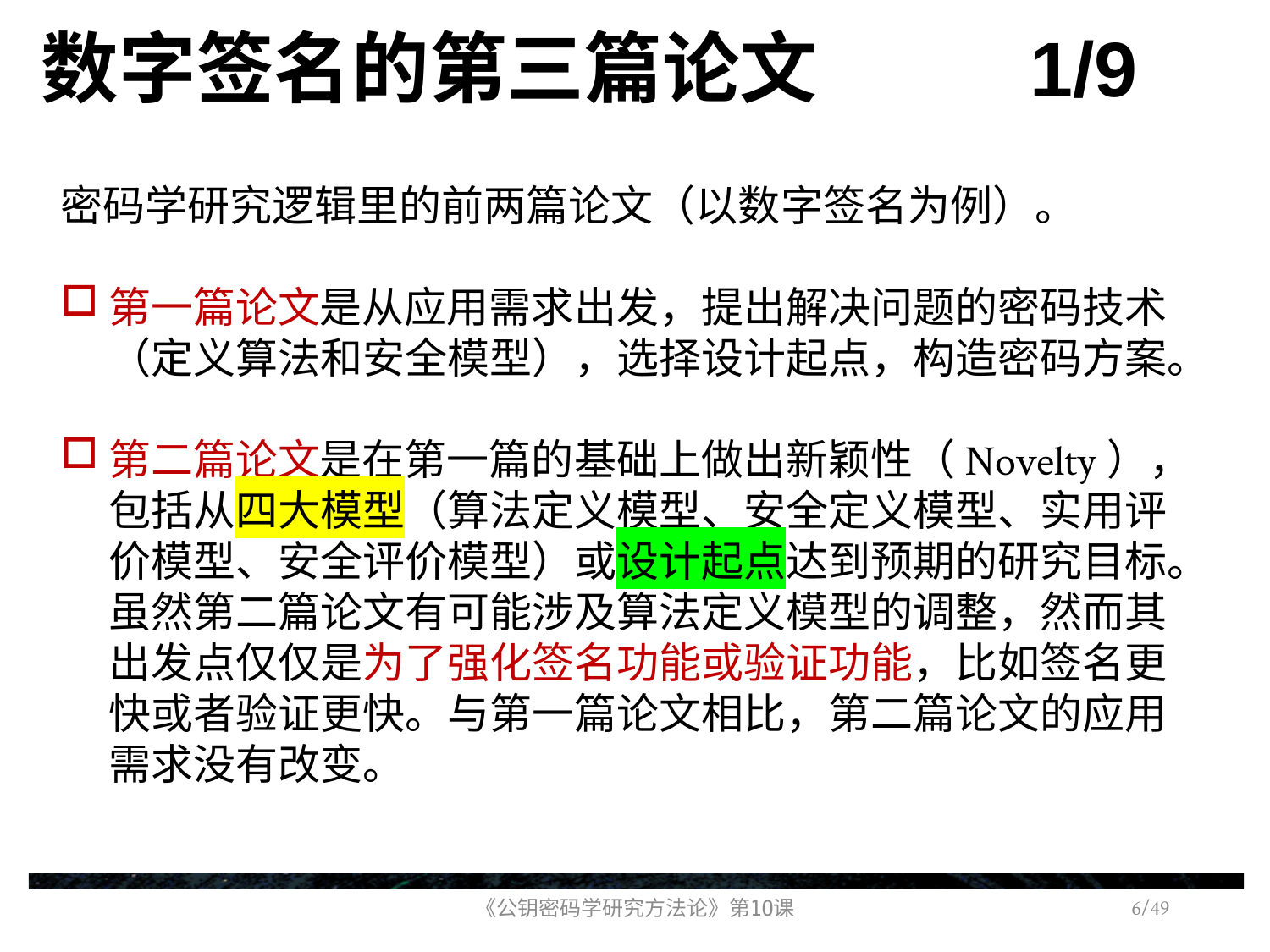

# 数字签名的第三篇论文           1/9
密码学研究逻辑里的前两篇论文（以数字签名为例）。

第一篇论文是从应用需求出发，提出解决问题的密码技术（定义算法和安全模型），选择设计起点，构造密码方案。

第二篇论文是在第一篇的基础上做出新颖性（Novelty），包括从四大模型（算法定义模型、安全定义模型、实用评价模型、安全评价模型）或设计起点达到预期的研究目标。虽然第二篇论文有可能涉及算法定义模型的调整，然而其出发点仅仅是为了强化签名功能或验证功能，比如签名更快或者验证更快。与第一篇论文相比，第二篇论文的应用需求没有改变。
《公钥密码学研究方法论》第10课
6/49